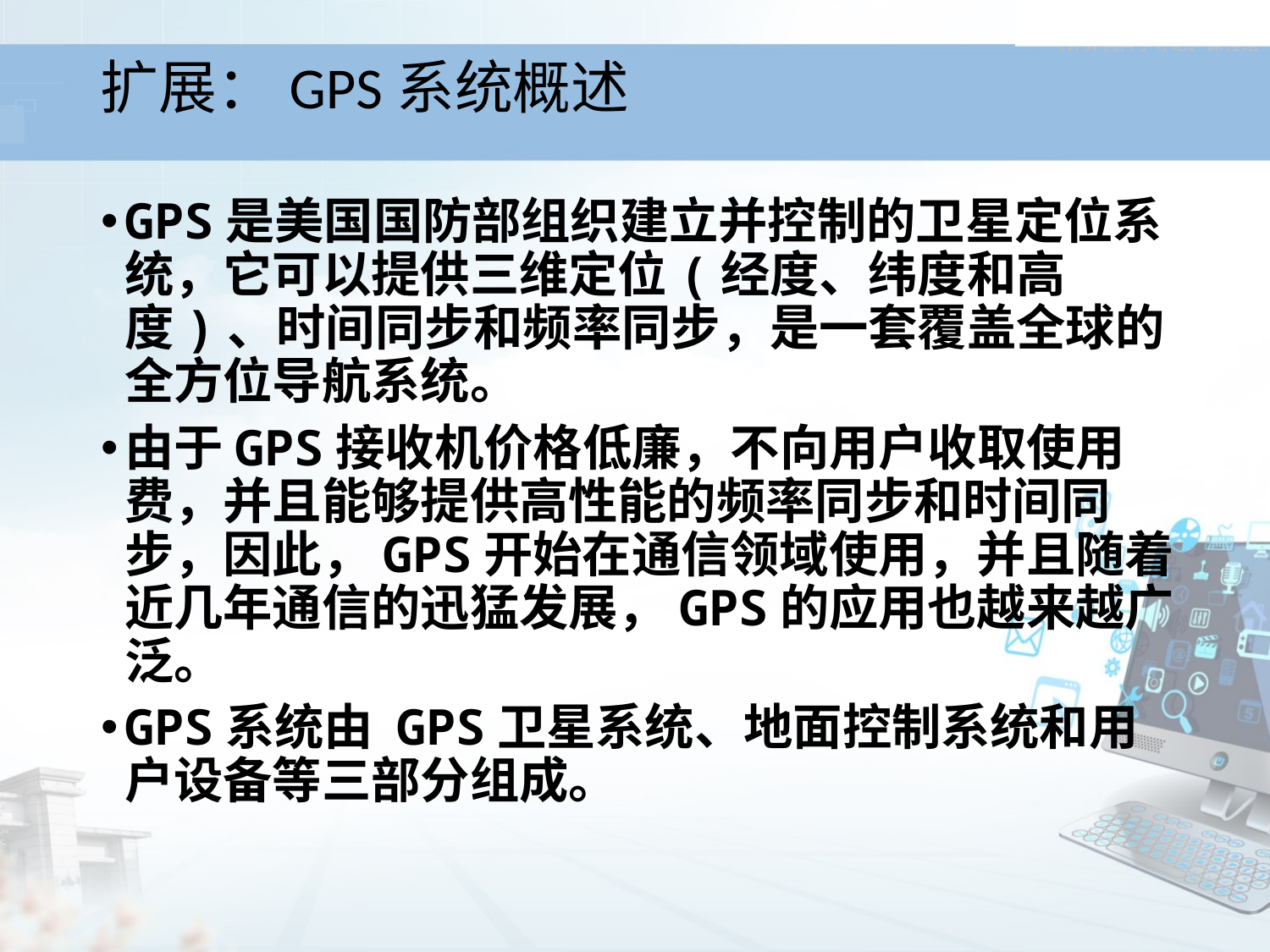

# 扩展：GPS系统概述
GPS是美国国防部组织建立并控制的卫星定位系统，它可以提供三维定位(经度、纬度和高度)、时间同步和频率同步，是一套覆盖全球的全方位导航系统。
由于GPS接收机价格低廉，不向用户收取使用费，并且能够提供高性能的频率同步和时间同步，因此，GPS开始在通信领域使用，并且随着近几年通信的迅猛发展，GPS的应用也越来越广泛。
GPS系统由 GPS卫星系统、地面控制系统和用户设备等三部分组成。